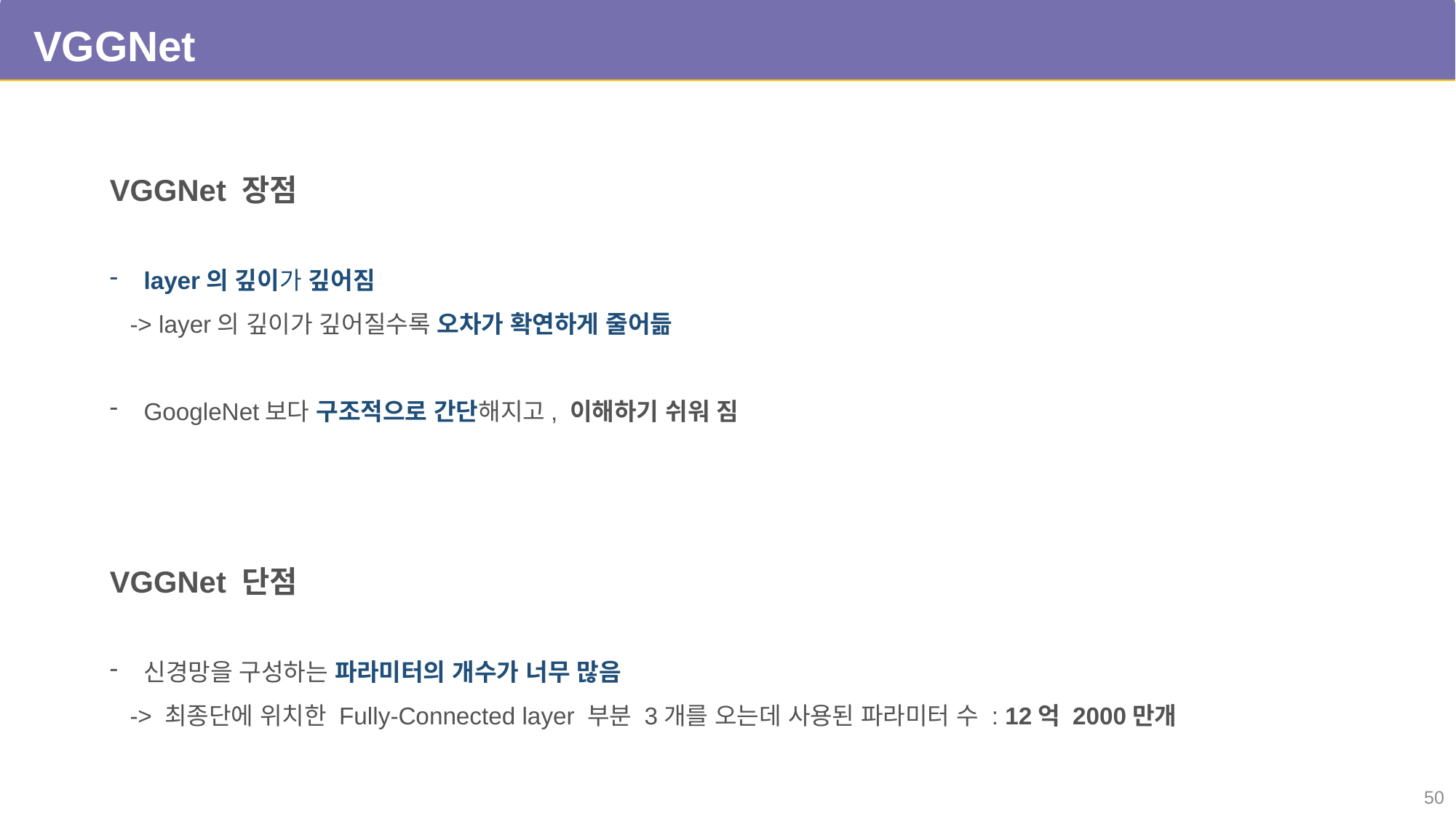

VGGNet

VGGNet 장점

layer의 깊이가 깊어짐
   -> layer의 깊이가 깊어질수록 오차가 확연하게 줄어듦

GoogleNet보다 구조적으로 간단해지고, 이해하기 쉬워 짐

VGGNet 단점

신경망을 구성하는 파라미터의 개수가 너무 많음
   -> 최종단에 위치한 Fully-Connected layer 부분 3개를 오는데 사용된 파라미터 수 : 12억 2000만개
50